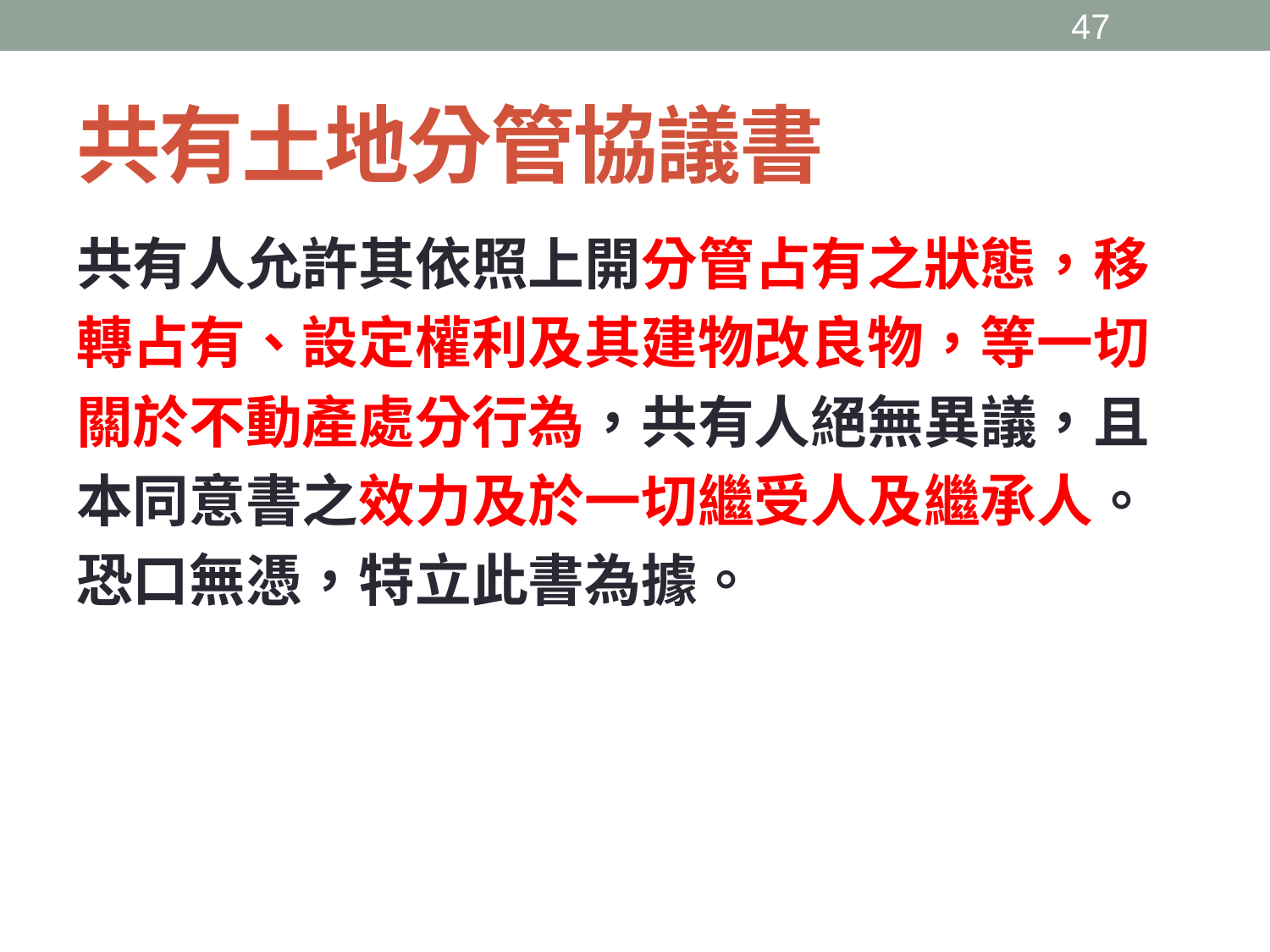

47
# 共有土地分管協議書
共有人允許其依照上開分管占有之狀態，移
轉占有、設定權利及其建物改良物，等一切
關於不動產處分行為，共有人絕無異議，且
本同意書之效力及於一切繼受人及繼承人。
恐口無憑，特立此書為據。